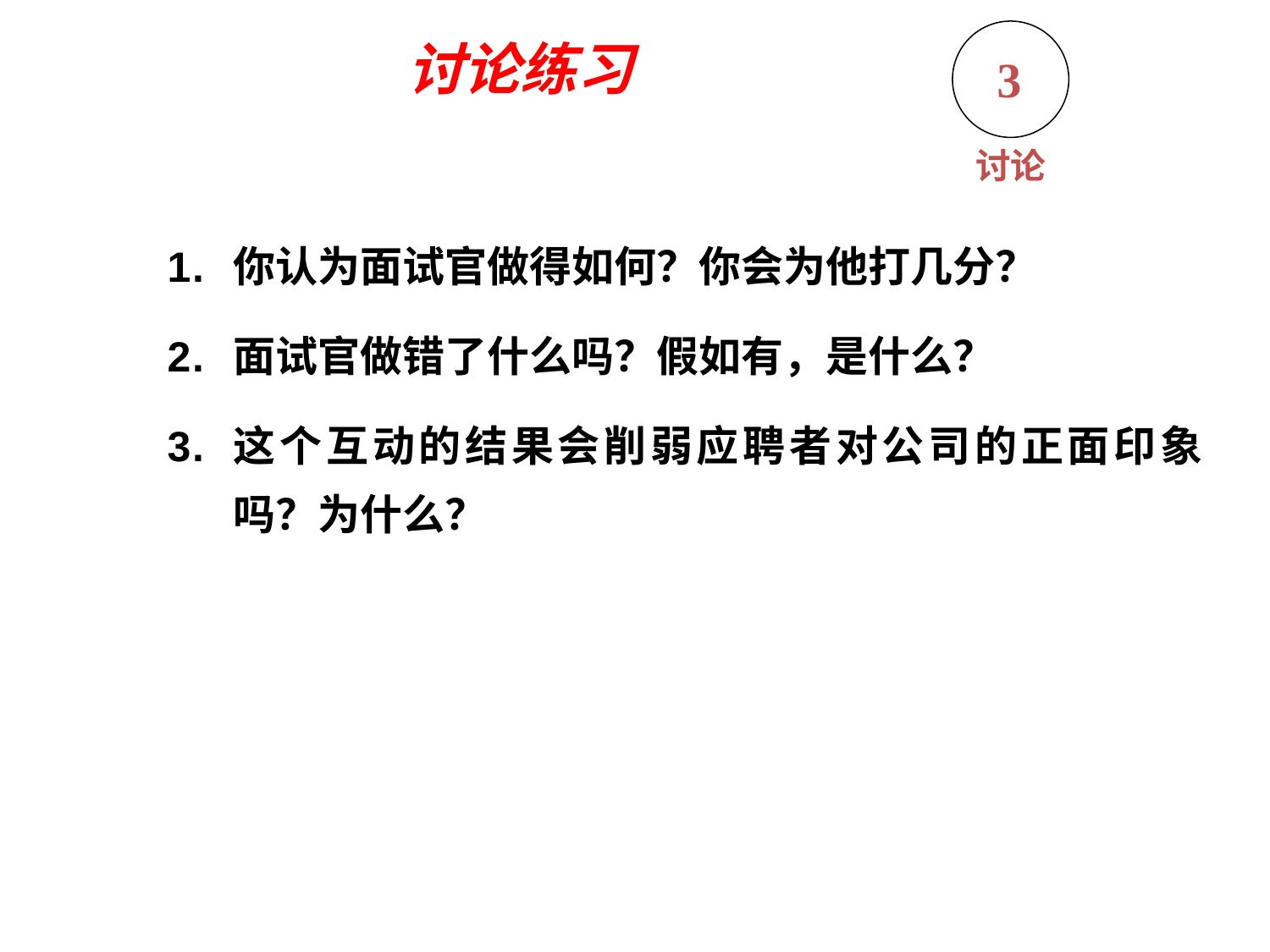

3
讨论
讨论练习
你认为面试官做得如何？你会为他打几分？
面试官做错了什么吗？假如有，是什么？
这个互动的结果会削弱应聘者对公司的正面印象吗？为什么？